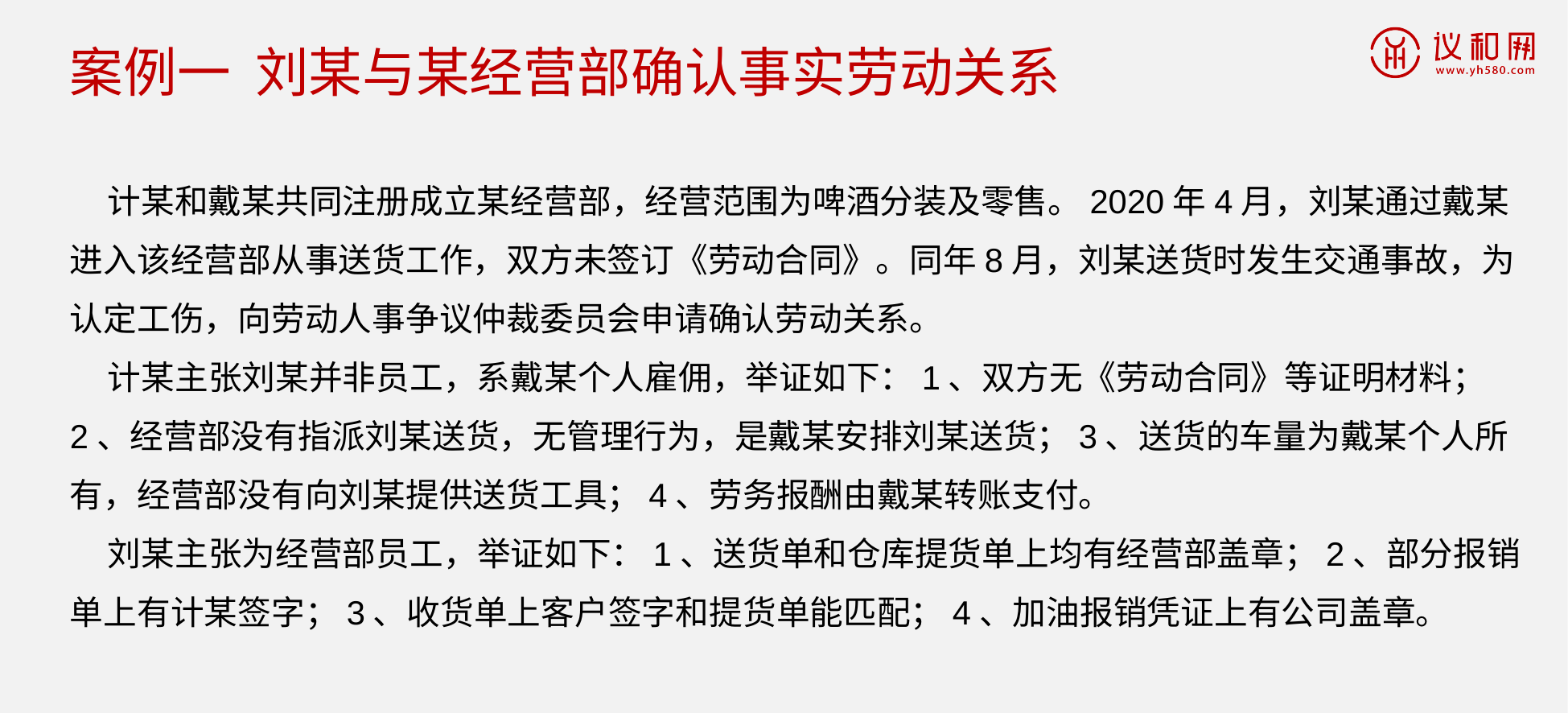

案例一  刘某与某经营部确认事实劳动关系

    计某和戴某共同注册成立某经营部，经营范围为啤酒分装及零售。2020年4月，刘某通过戴某进入该经营部从事送货工作，双方未签订《劳动合同》。同年8月，刘某送货时发生交通事故，为认定工伤，向劳动人事争议仲裁委员会申请确认劳动关系。
    计某主张刘某并非员工，系戴某个人雇佣，举证如下：1、双方无《劳动合同》等证明材料；2、经营部没有指派刘某送货，无管理行为，是戴某安排刘某送货；3、送货的车量为戴某个人所有，经营部没有向刘某提供送货工具；4、劳务报酬由戴某转账支付。
    刘某主张为经营部员工，举证如下：1、送货单和仓库提货单上均有经营部盖章；2、部分报销单上有计某签字；3、收货单上客户签字和提货单能匹配；4、加油报销凭证上有公司盖章。